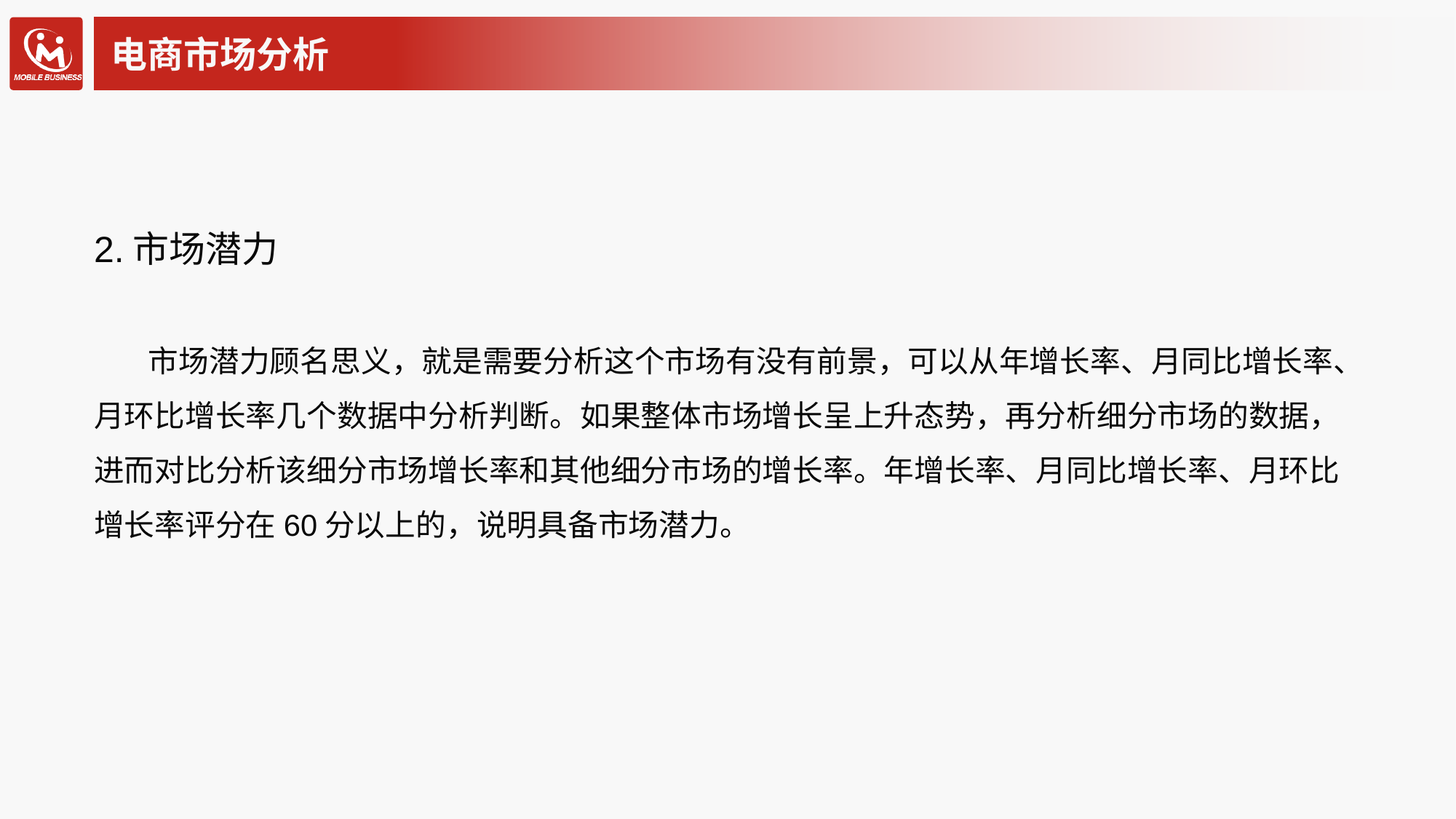

# 电商市场分析
2.市场潜力

       市场潜力顾名思义，就是需要分析这个市场有没有前景，可以从年增长率、月同比增长率、月环比增长率几个数据中分析判断。如果整体市场增长呈上升态势，再分析细分市场的数据，进而对比分析该细分市场增长率和其他细分市场的增长率。年增长率、月同比增长率、月环比增长率评分在60分以上的，说明具备市场潜力。